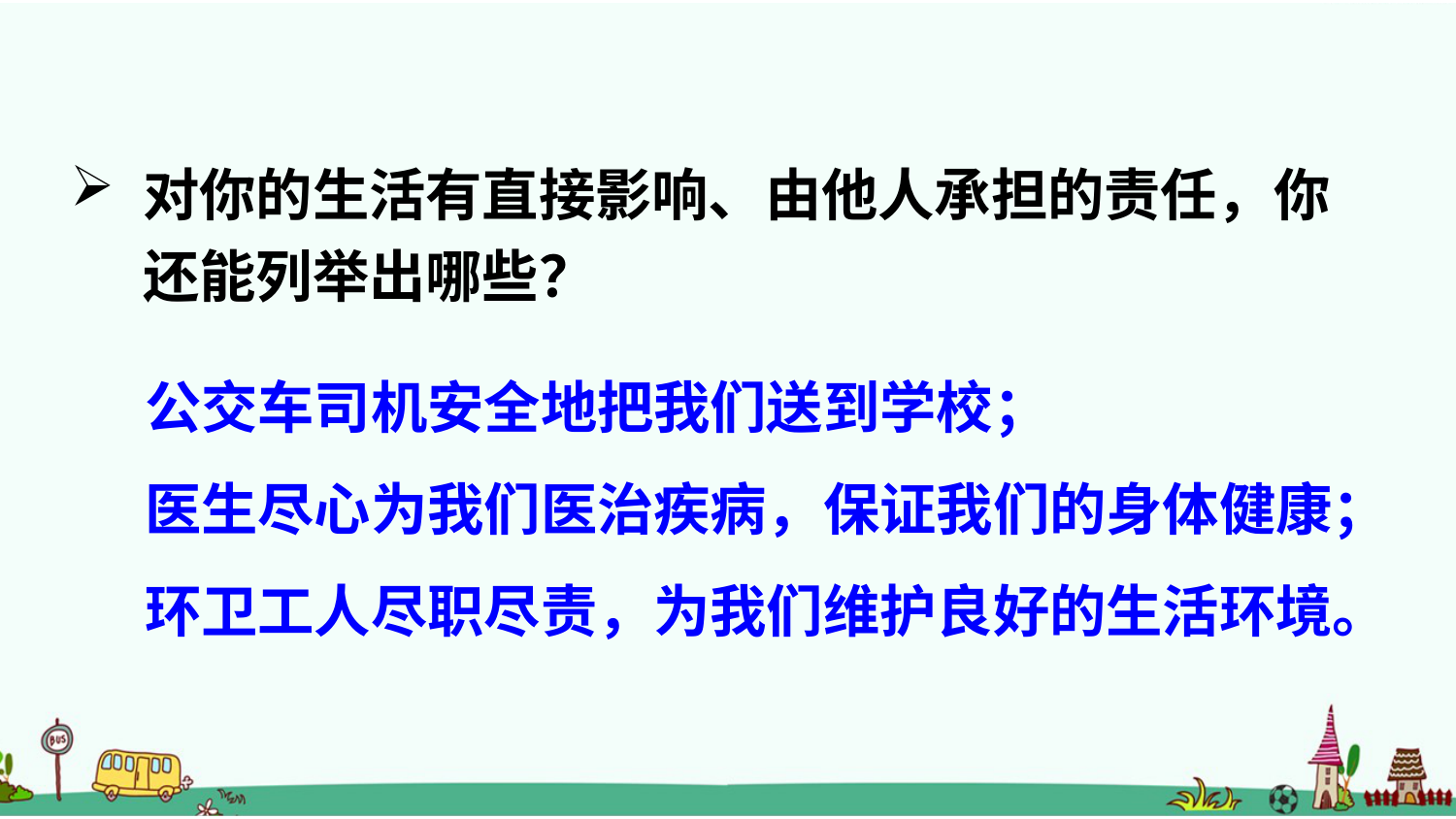

对你的生活有直接影响、由他人承担的责任，你还能列举出哪些？

公交车司机安全地把我们送到学校；
医生尽心为我们医治疾病，保证我们的身体健康；
环卫工人尽职尽责，为我们维护良好的生活环境。